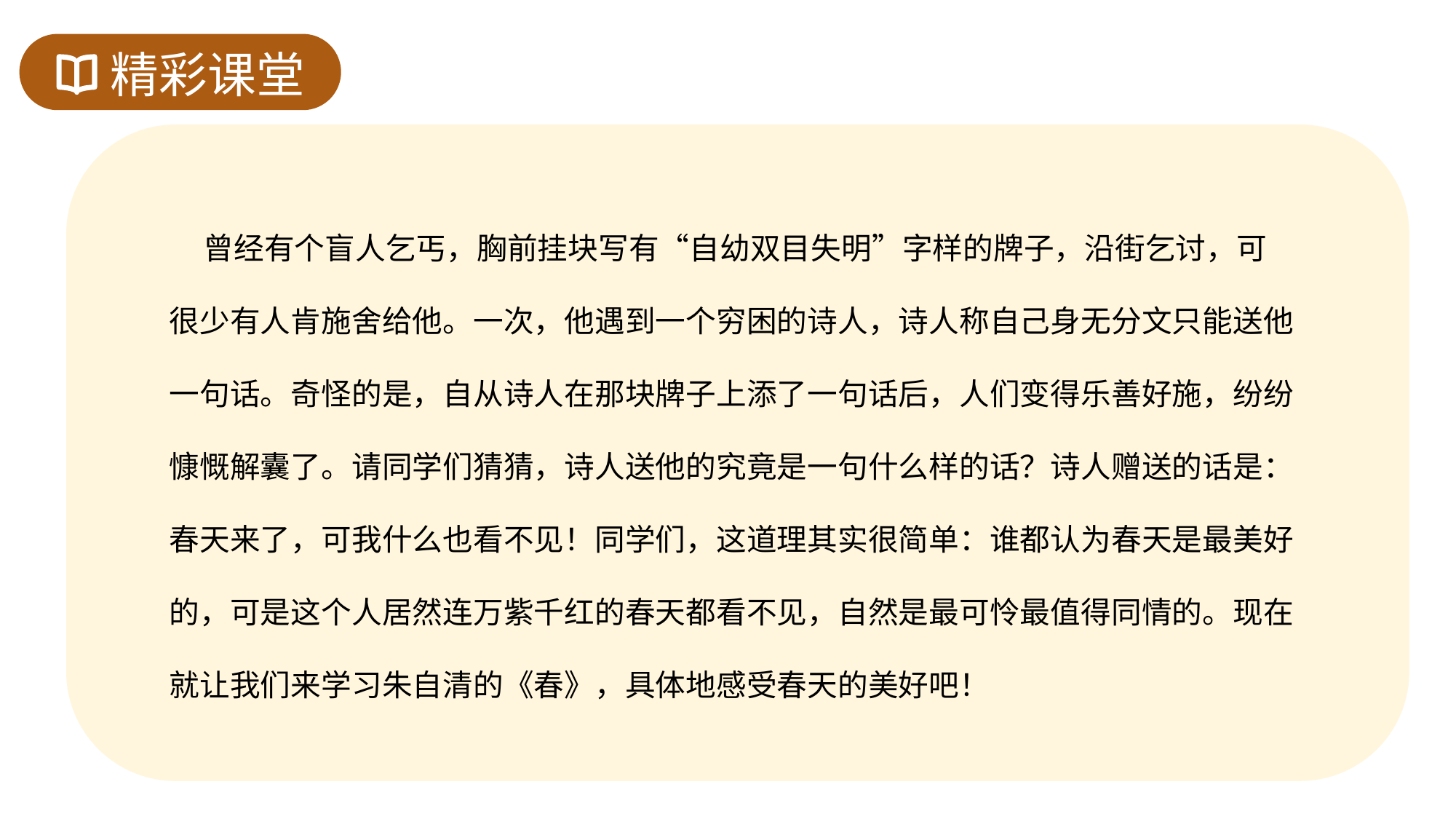

精彩课堂

    曾经有个盲人乞丐，胸前挂块写有“自幼双目失明”字样的牌子，沿街乞讨，可很少有人肯施舍给他。一次，他遇到一个穷困的诗人，诗人称自己身无分文只能送他一句话。奇怪的是，自从诗人在那块牌子上添了一句话后，人们变得乐善好施，纷纷慷慨解囊了。请同学们猜猜，诗人送他的究竟是一句什么样的话？诗人赠送的话是：春天来了，可我什么也看不见！同学们，这道理其实很简单：谁都认为春天是最美好的，可是这个人居然连万紫千红的春天都看不见，自然是最可怜最值得同情的。现在就让我们来学习朱自清的《春》，具体地感受春天的美好吧！